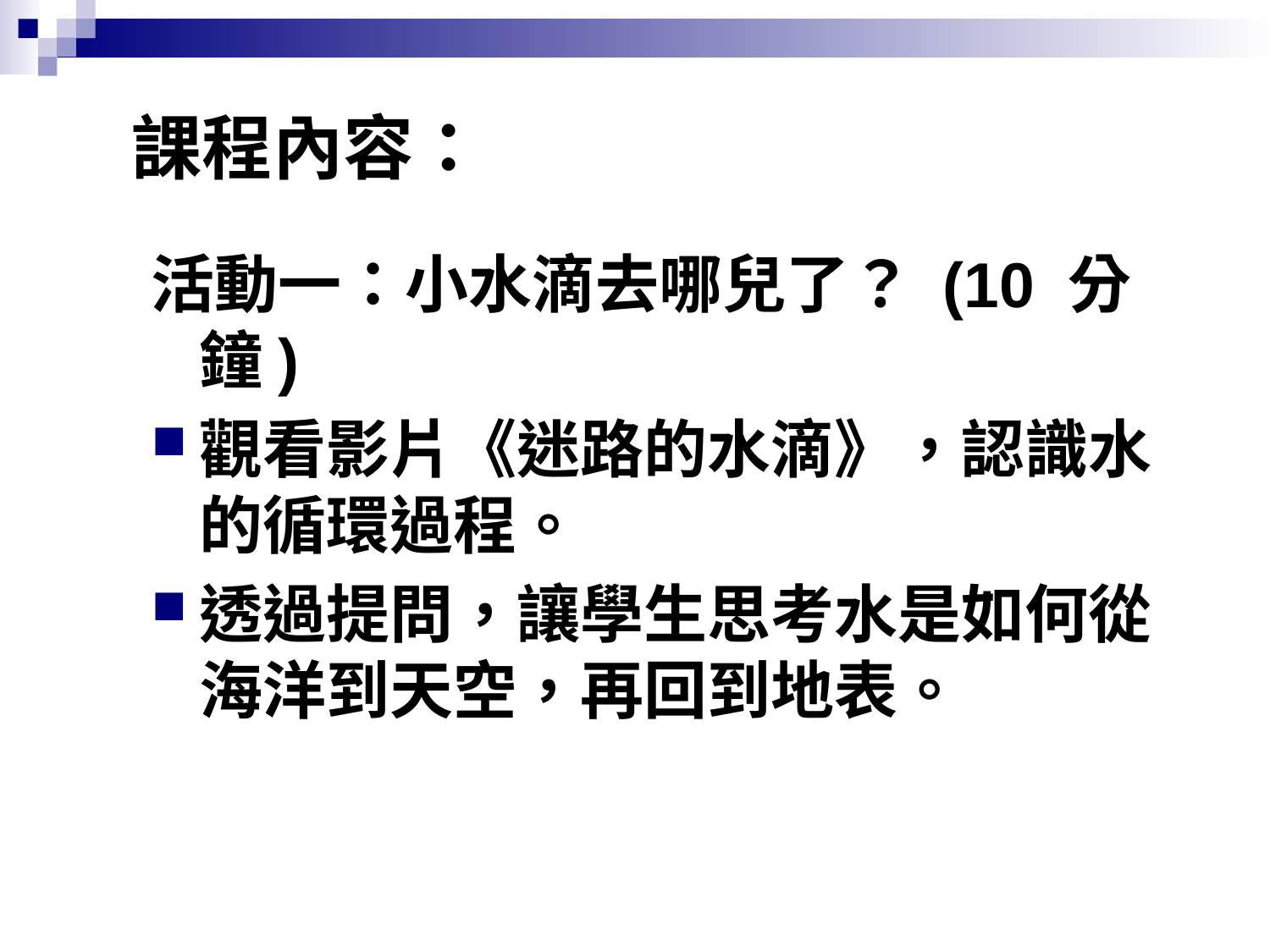

# 課程內容：
活動一：小水滴去哪兒了？ (10 分鐘)
觀看影片《迷路的水滴》，認識水的循環過程。
透過提問，讓學生思考水是如何從海洋到天空，再回到地表。